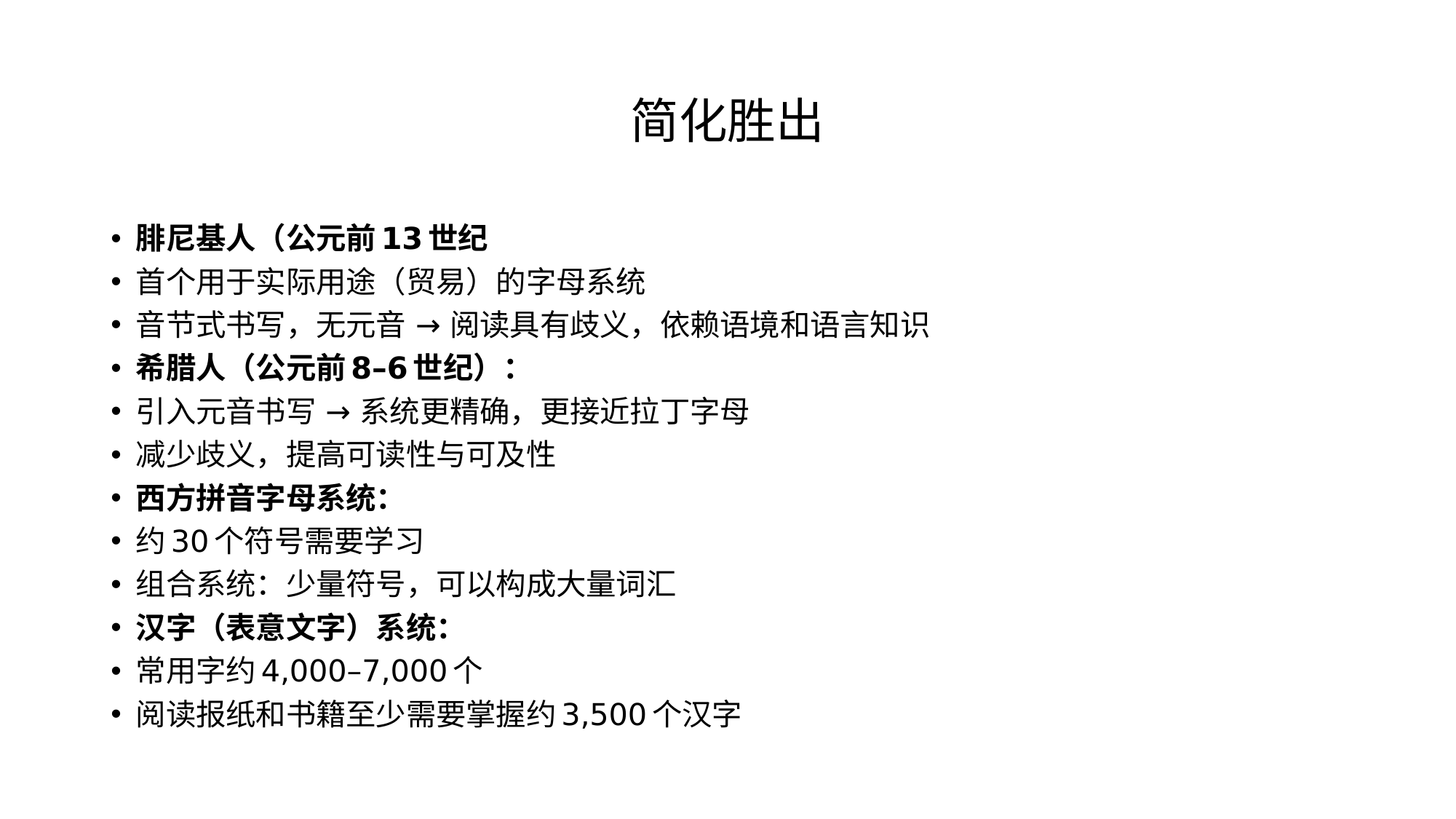

# 简化胜出
腓尼基人（公元前13世纪
首个用于实际用途（贸易）的字母系统
音节式书写，无元音 → 阅读具有歧义，依赖语境和语言知识
希腊人（公元前8–6世纪）：
引入元音书写 → 系统更精确，更接近拉丁字母
减少歧义，提高可读性与可及性
西方拼音字母系统：
约30个符号需要学习
组合系统：少量符号，可以构成大量词汇
汉字（表意文字）系统：
常用字约4,000–7,000个
阅读报纸和书籍至少需要掌握约3,500个汉字